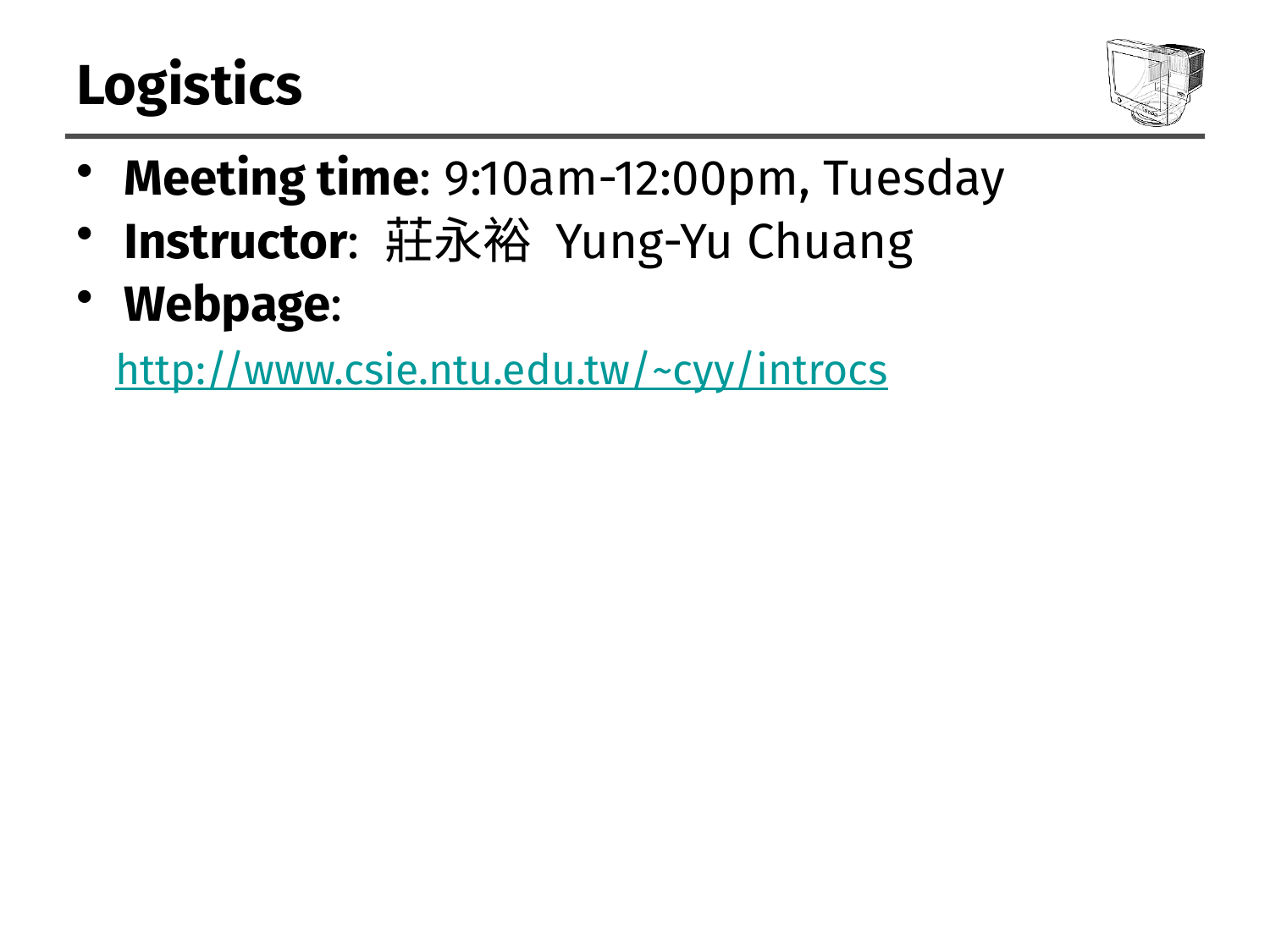

# Logistics
Meeting time: 9:10am-12:00pm, Tuesday
Instructor: 莊永裕 Yung-Yu Chuang
Webpage:
   http://www.csie.ntu.edu.tw/~cyy/introcs